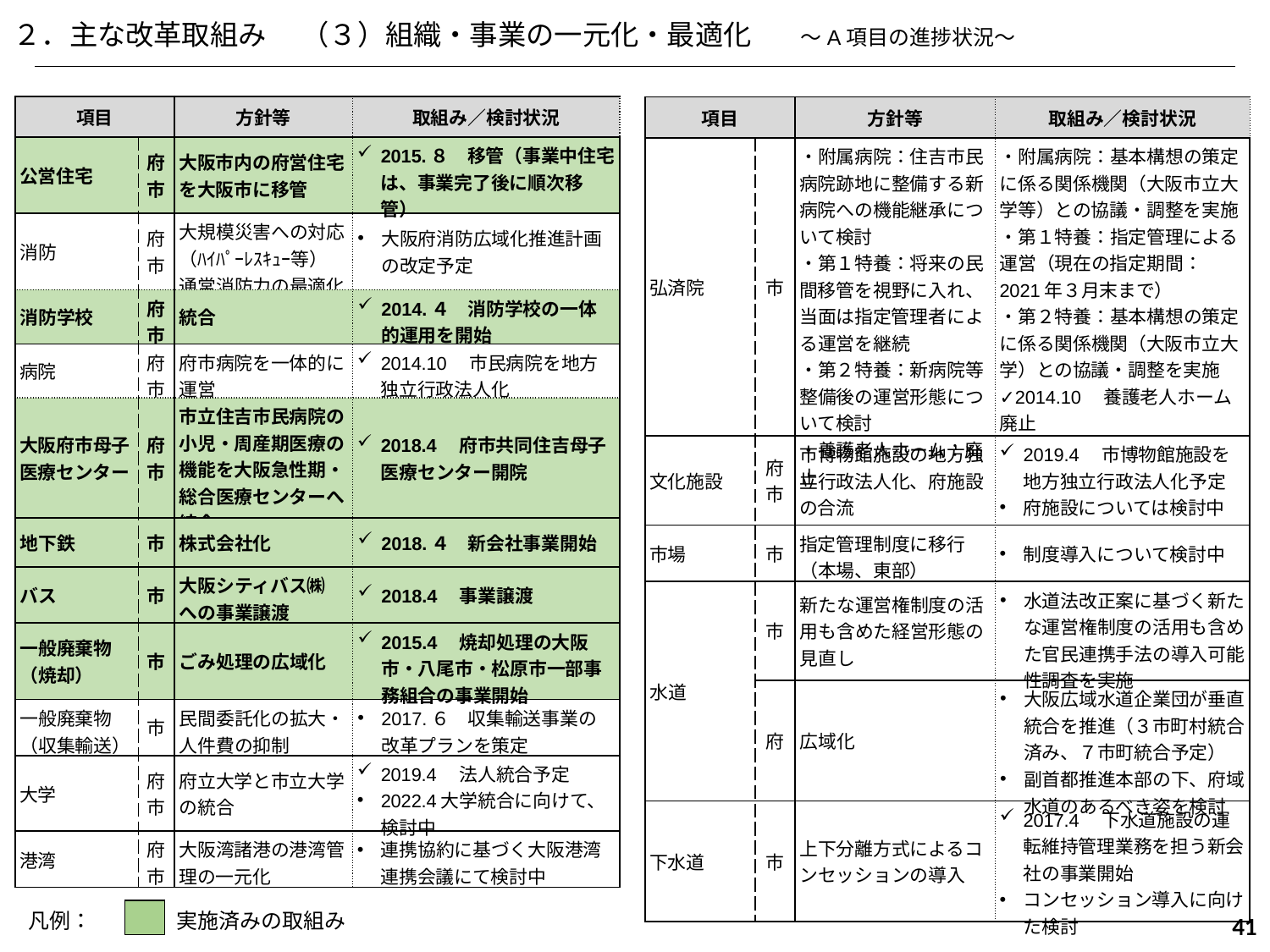

２．主な改革取組み　 （３）組織・事業の一元化・最適化　　～A項目の進捗状況～
| 項目 |  | 方針等 | 取組み／検討状況 |
| --- | --- | --- | --- |
| 公営住宅 | 府 市 | 大阪市内の府営住宅を大阪市に移管 | 2015.８　移管（事業中住宅は、事業完了後に順次移管） |
| 消防 | 府 市 | 大規模災害への対応（ﾊｲﾊﾟｰﾚｽｷｭｰ等） 通常消防力の最適化 | 大阪府消防広域化推進計画の改定予定 |
| 消防学校 | 府 市 | 統合 | 2014.４　消防学校の一体的運用を開始 |
| 病院 | 府 市 | 府市病院を一体的に運営 | 2014.10　市民病院を地方独立行政法人化 |
| 大阪府市母子医療センター | 府 市 | 市立住吉市民病院の小児・周産期医療の機能を大阪急性期・総合医療センターへ統合 | 2018.4　府市共同住吉母子医療センター開院 |
| 地下鉄 | 市 | 株式会社化 | 2018.４　新会社事業開始 |
| バス | 市 | 大阪シティバス㈱ への事業譲渡 | 2018.4　事業譲渡 |
| 一般廃棄物 （焼却） | 市 | ごみ処理の広域化 | 2015.4　焼却処理の大阪市・八尾市・松原市一部事務組合の事業開始 |
| 一般廃棄物 （収集輸送） | 市 | 民間委託化の拡大・人件費の抑制 | 2017.６　収集輸送事業の改革プランを策定 |
| 大学 | 府 市 | 府立大学と市立大学の統合 | 2019.4　法人統合予定 2022.4大学統合に向けて、検討中 |
| 港湾 | 府 市 | 大阪湾諸港の港湾管理の一元化 | 連携協約に基づく大阪港湾連携会議にて検討中 |
| 項目 |  | 方針等 | 取組み／検討状況 |
| --- | --- | --- | --- |
| 弘済院 | 市 | ・附属病院：住吉市民病院跡地に整備する新病院への機能継承について検討 ・第１特養：将来の民間移管を視野に入れ、当面は指定管理者による運営を継続 ・第２特養：新病院等整備後の運営形態について検討 ・養護老人ホーム：廃止 | ・附属病院：基本構想の策定に係る関係機関（大阪市立大学等）との協議・調整を実施 ・第１特養：指定管理による運営（現在の指定期間：2021年３月末まで） ・第２特養：基本構想の策定に係る関係機関（大阪市立大学）との協議・調整を実施 ✓2014.10　養護老人ホーム廃止 |
| 文化施設 | 府 市 | 市博物館施設の地方独立行政法人化、府施設の合流 | 2019.4　市博物館施設を地方独立行政法人化予定 府施設については検討中 |
| 市場 | 市 | 指定管理制度に移行（本場、東部） | 制度導入について検討中 |
| 水道 | 市 | 新たな運営権制度の活用も含めた経営形態の見直し | 水道法改正案に基づく新たな運営権制度の活用も含めた官民連携手法の導入可能性調査を実施 |
|  | 府 | 広域化 | 大阪広域水道企業団が垂直統合を推進（３市町村統合済み、７市町統合予定） 副首都推進本部の下、府域水道のあるべき姿を検討 |
| 下水道 | 市 | 上下分離方式によるコンセッションの導入 | 2017.4　下水道施設の運転維持管理業務を担う新会社の事業開始 コンセッション導入に向けた検討 |
41

凡例：　　　　実施済みの取組み